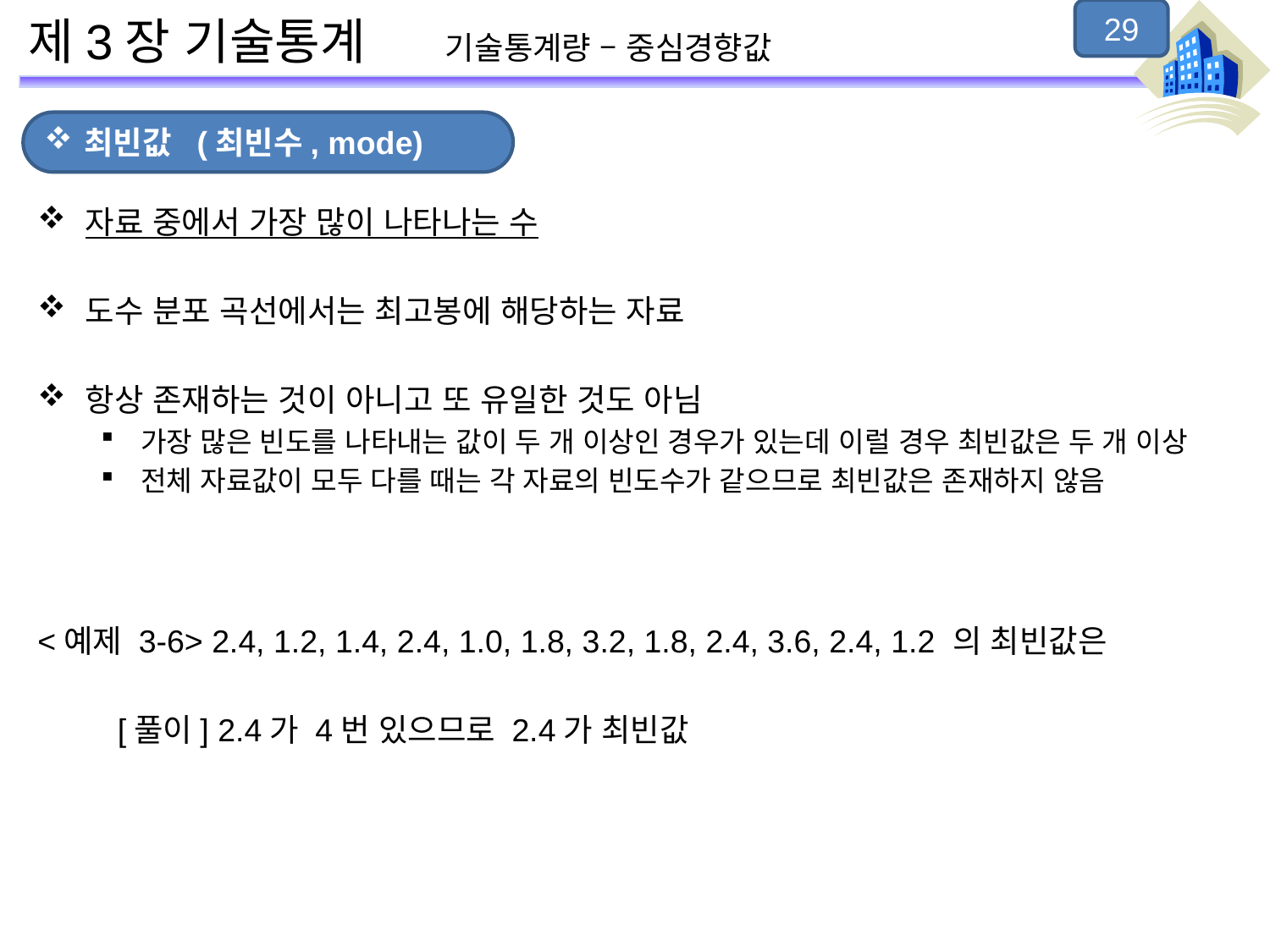

29
# 제3장 기술통계         기술통계량 – 중심경향값
최빈값  (최빈수, mode)
자료 중에서 가장 많이 나타나는 수

도수 분포 곡선에서는 최고봉에 해당하는 자료

항상 존재하는 것이 아니고 또 유일한 것도 아님
가장 많은 빈도를 나타내는 값이 두 개 이상인 경우가 있는데 이럴 경우 최빈값은 두 개 이상
전체 자료값이 모두 다를 때는 각 자료의 빈도수가 같으므로 최빈값은 존재하지 않음

<예제 3-6> 2.4, 1.2, 1.4, 2.4, 1.0, 1.8, 3.2, 1.8, 2.4, 3.6, 2.4, 1.2 의 최빈값은

         [풀이] 2.4가 4번 있으므로 2.4가 최빈값